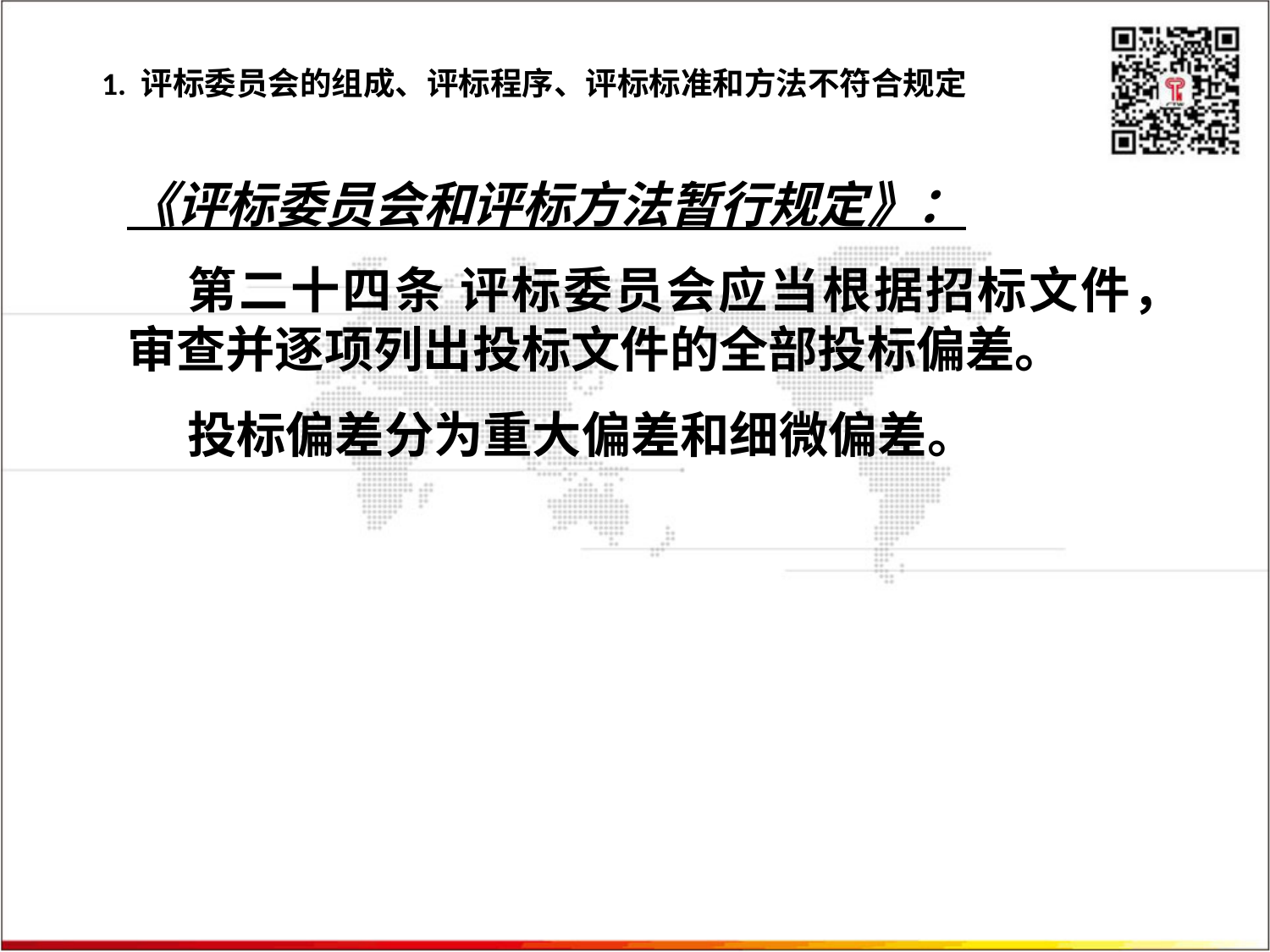

# 1. 评标委员会的组成、评标程序、评标标准和方法不符合规定
《评标委员会和评标方法暂行规定》：
第二十四条 评标委员会应当根据招标文件， 审查并逐项列出投标文件的全部投标偏差。
投标偏差分为重大偏差和细微偏差。